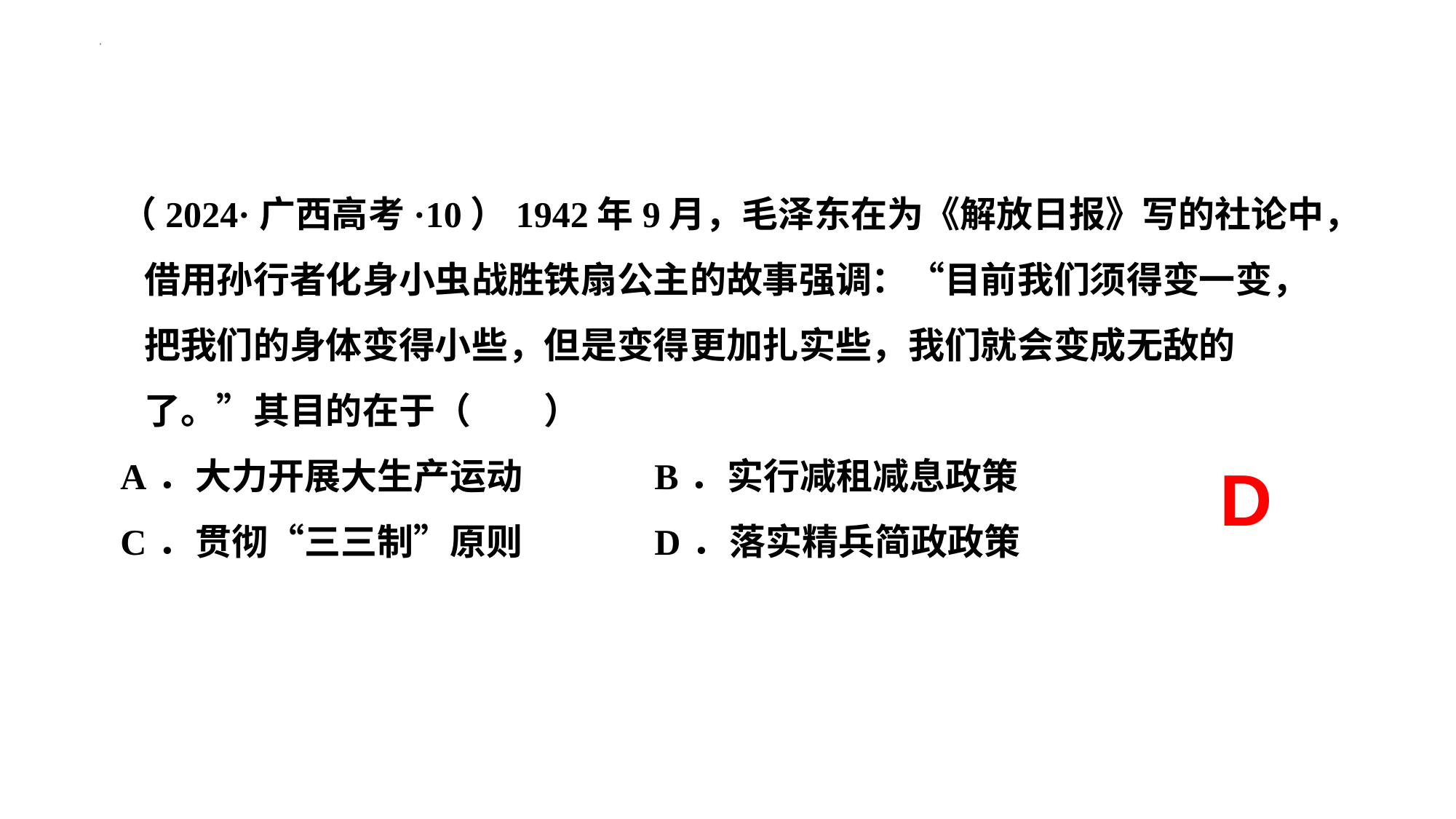

（2024·广西高考·10）1942年9月，毛泽东在为《解放日报》写的社论中，借用孙行者化身小虫战胜铁扇公主的故事强调：“目前我们须得变一变，把我们的身体变得小些，但是变得更加扎实些，我们就会变成无敌的了。”其目的在于（　　）
A．大力开展大生产运动               B．实行减租减息政策
C．贯彻“三三制”原则               D．落实精兵简政政策
D